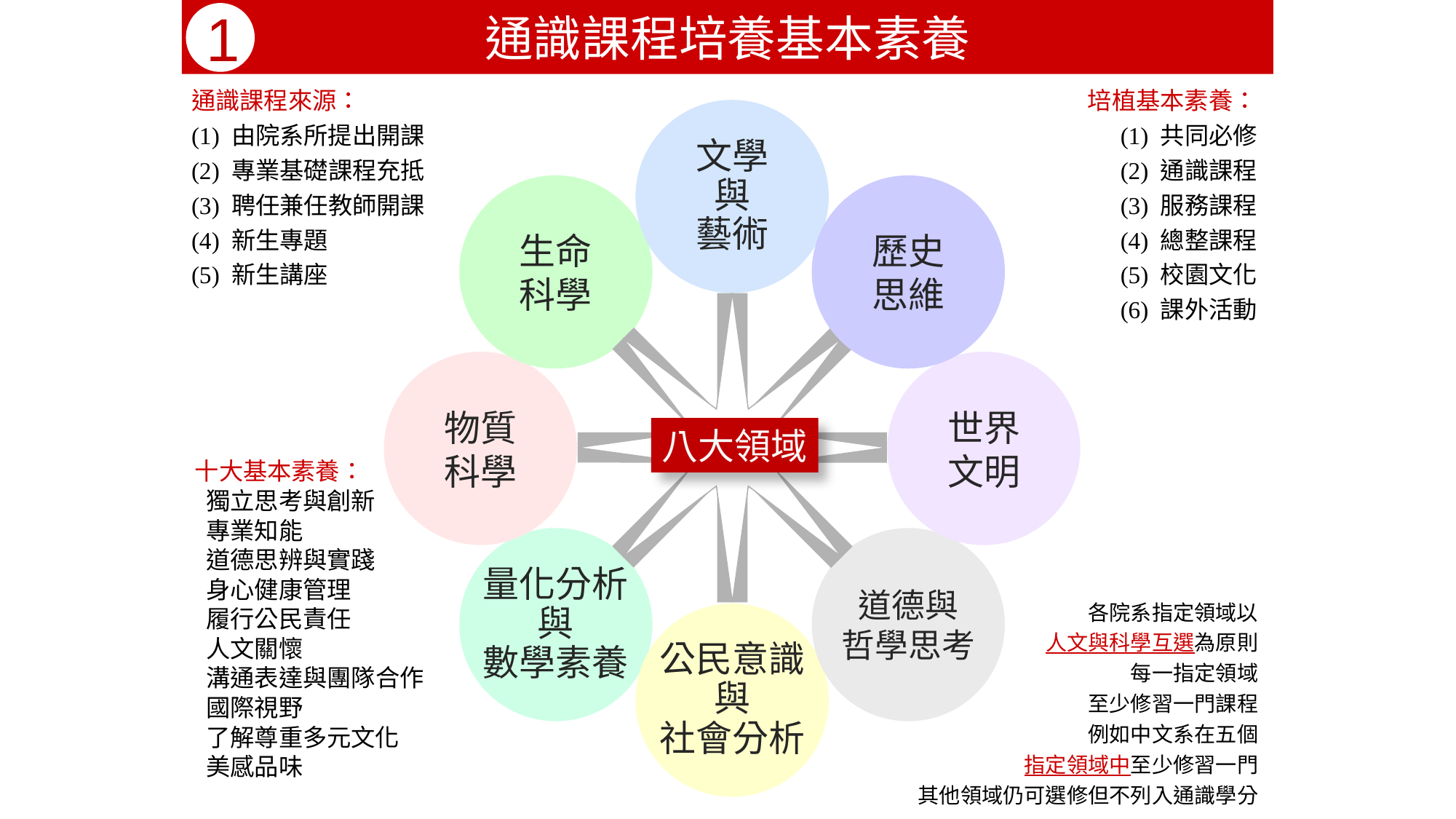

通識課程培養基本素養
1
通識課程來源：
(1) 由院系所提出開課
(2) 專業基礎課程充抵
(3) 聘任兼任教師開課
(4) 新生專題
(5) 新生講座
培植基本素養：
(1) 共同必修
(2) 通識課程
(3) 服務課程
(4) 總整課程
(5) 校園文化
(6) 課外活動
文學
與
藝術
生命
科學
歷史
思維

物質
科學
世界
文明
八大領域
十大基本素養：
 獨立思考與創新
 專業知能
 道德思辨與實踐
 身心健康管理
 履行公民責任
 人文關懷
 溝通表達與團隊合作
 國際視野
 了解尊重多元文化
 美感品味
量化分析
與
數學素養
道德與
哲學思考
各院系指定領域以
人文與科學互選為原則
每一指定領域
至少修習一門課程
例如中文系在五個
指定領域中至少修習一門
其他領域仍可選修但不列入通識學分
公民意識
與
社會分析